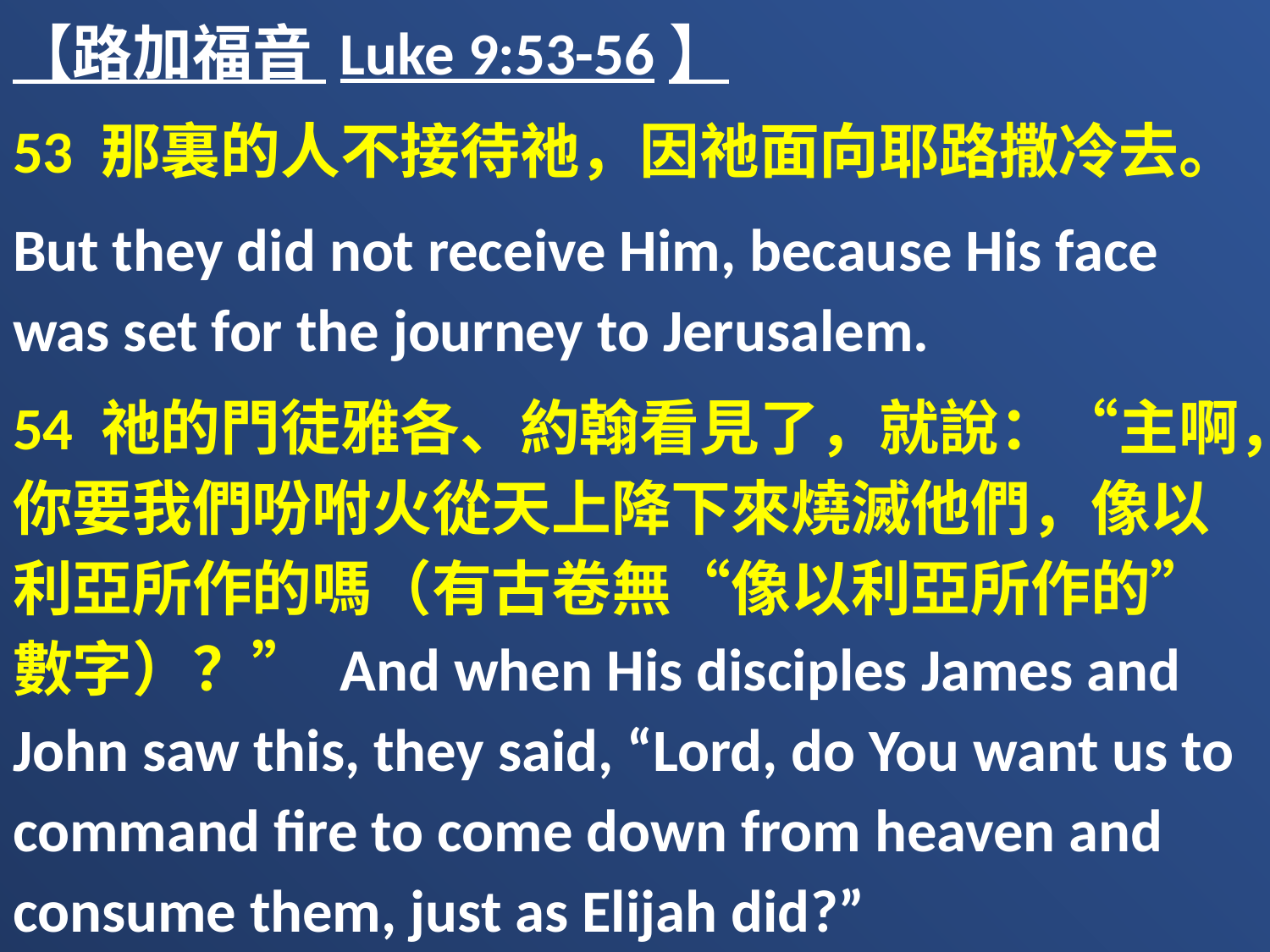

【路加福音 Luke 9:53-56】
53 那裏的人不接待祂，因祂面向耶路撒冷去。
But they did not receive Him, because His face was set for the journey to Jerusalem.
54 祂的門徒雅各、約翰看見了，就說：“主啊，你要我們吩咐火從天上降下來燒滅他們，像以利亞所作的嗎（有古卷無“像以利亞所作的”數字）？” And when His disciples James and John saw this, they said, “Lord, do You want us to command fire to come down from heaven and consume them, just as Elijah did?”